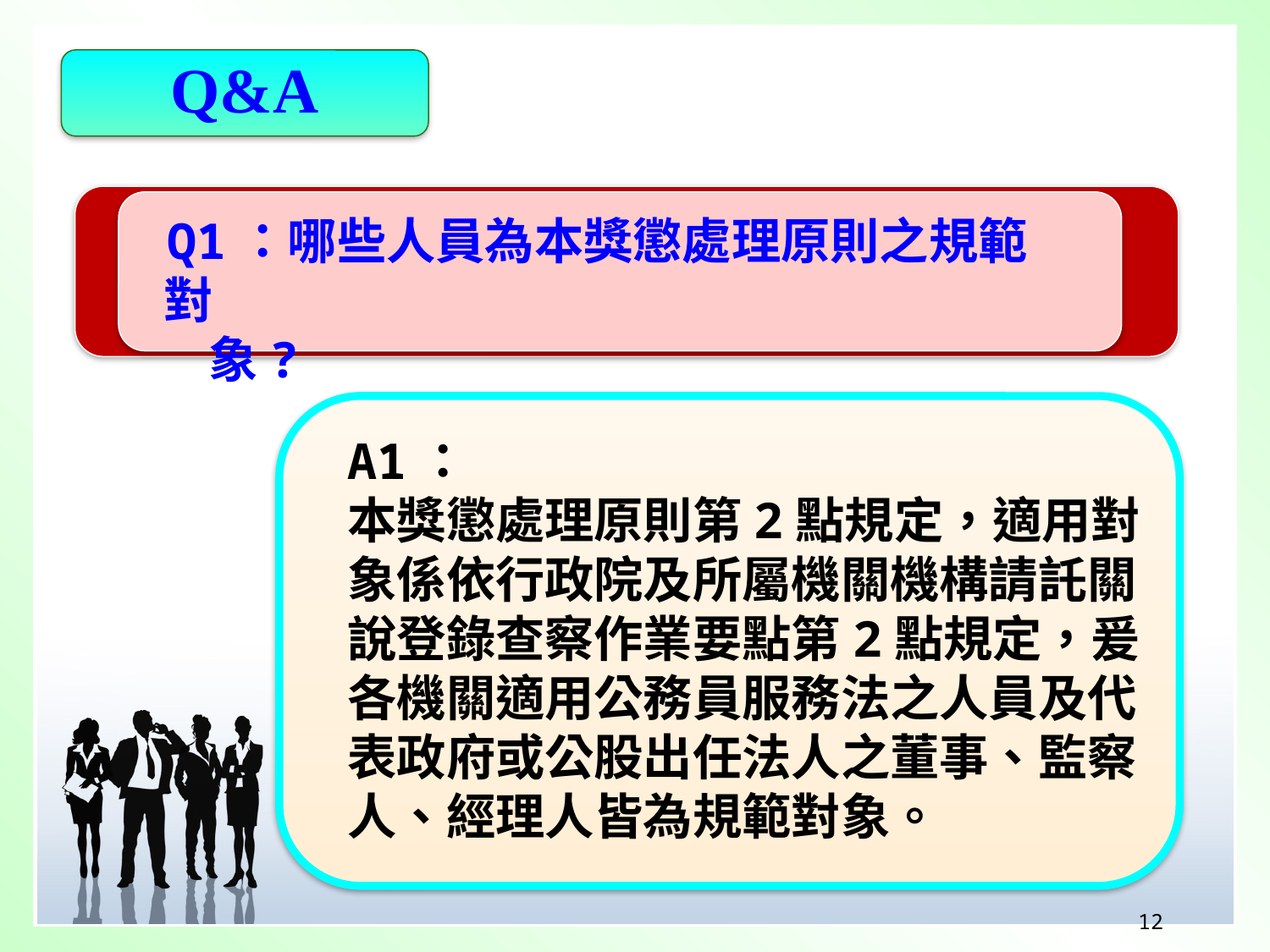

Q&A

   Q1：哪些人員為本獎懲處理原則之規範對
    象?

A1：
本獎懲處理原則第2點規定，適用對象係依行政院及所屬機關機構請託關說登錄查察作業要點第2點規定，爰各機關適用公務員服務法之人員及代表政府或公股出任法人之董事、監察人、經理人皆為規範對象。
                                     12